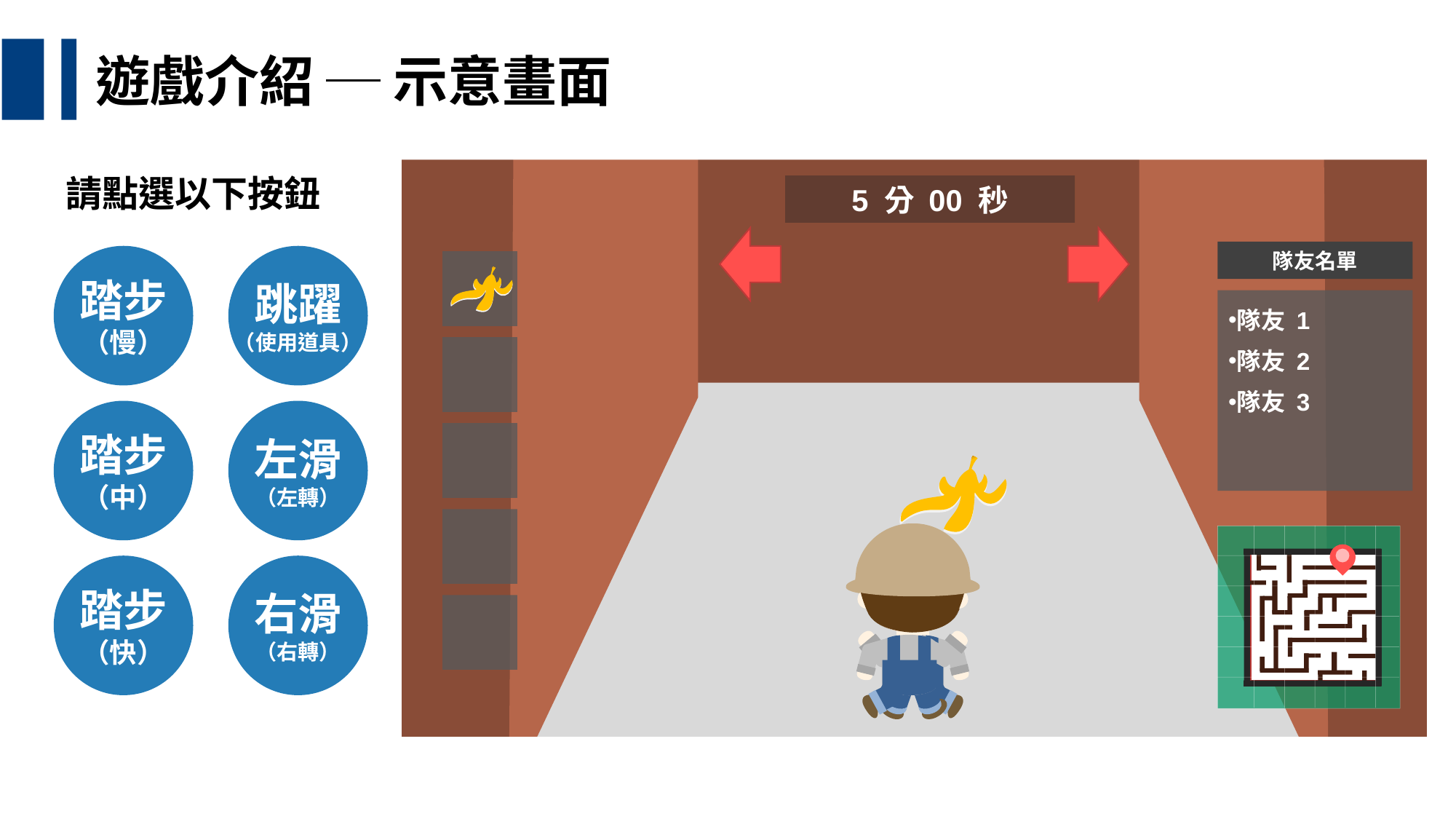

遊戲介紹 ─ 示意畫面
請點選以下按鈕
5 分 00 秒
隊友名單
隊友 1
隊友 2
隊友 3
踏步
（慢）
跳躍
（使用道具）

踏步
（中）
左滑
（左轉）

踏步
（快）
右滑
（右轉）